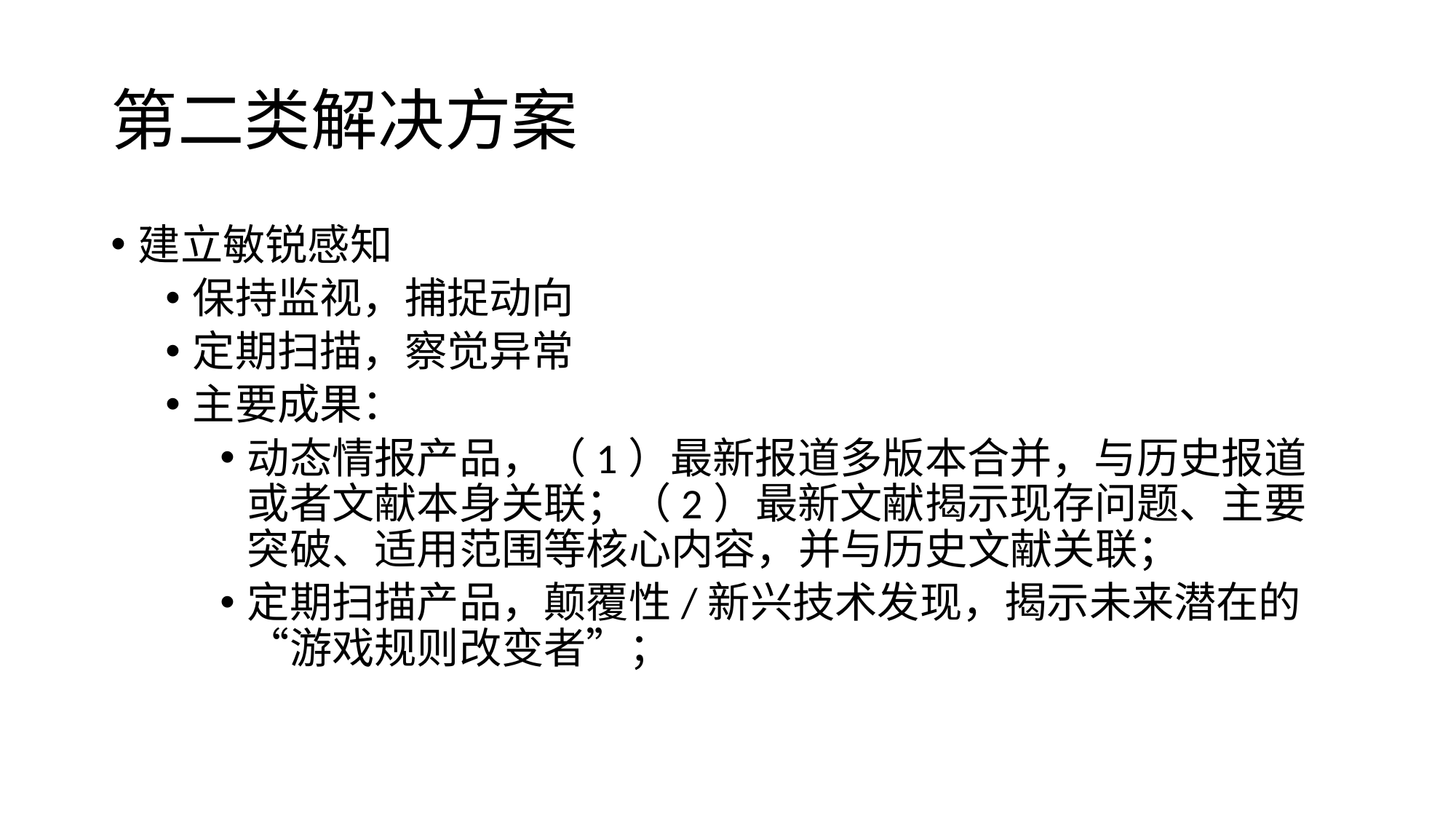

# 第二类解决方案
建立敏锐感知
保持监视，捕捉动向
定期扫描，察觉异常
主要成果：
动态情报产品，（1）最新报道多版本合并，与历史报道或者文献本身关联；（2）最新文献揭示现存问题、主要突破、适用范围等核心内容，并与历史文献关联；
定期扫描产品，颠覆性/新兴技术发现，揭示未来潜在的“游戏规则改变者”；